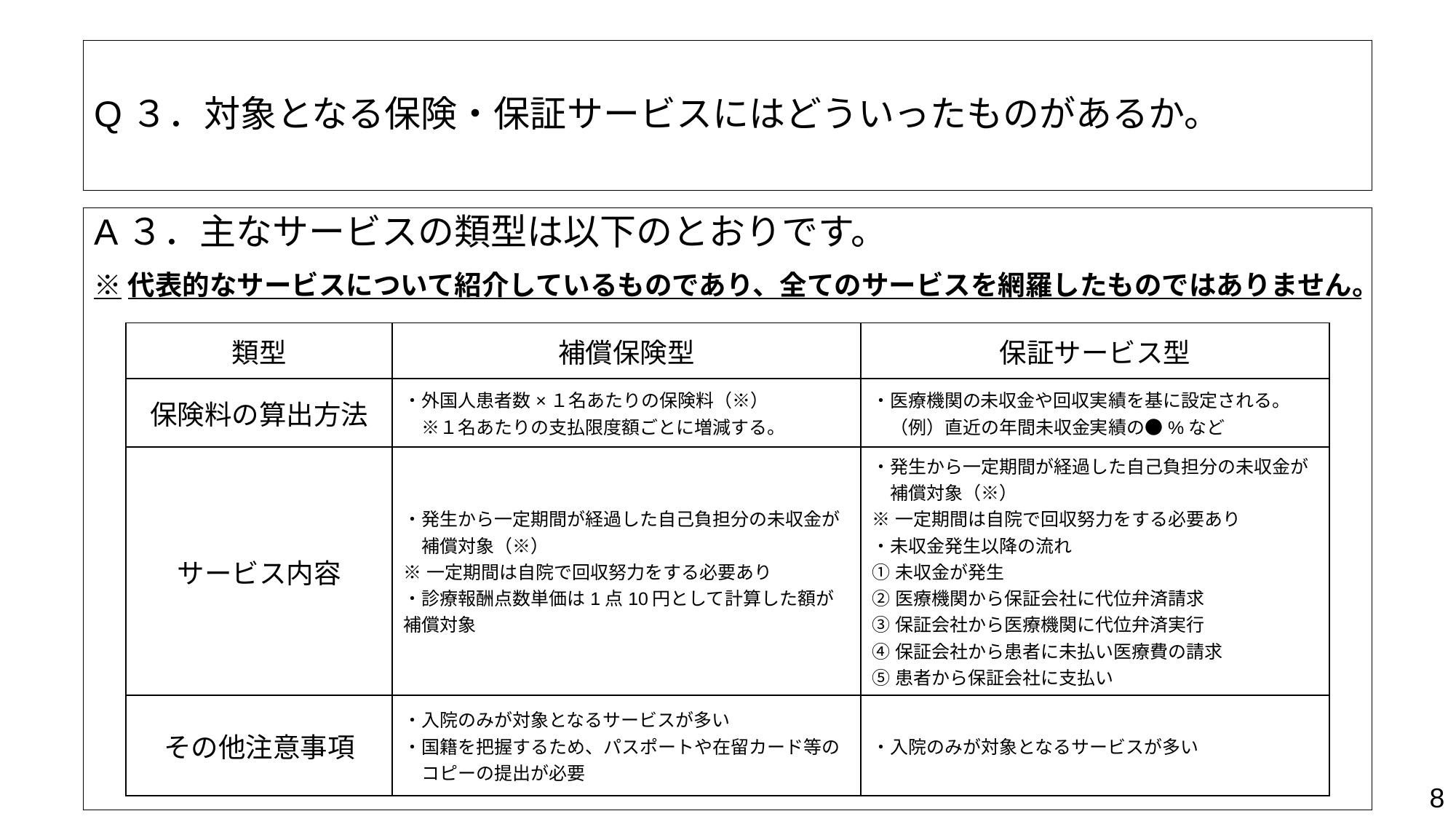

# Q３．対象となる保険・保証サービスにはどういったものがあるか。
A３．主なサービスの類型は以下のとおりです。
※代表的なサービスについて紹介しているものであり、全てのサービスを網羅したものではありません。

| 類型 | 補償保険型 | 保証サービス型 |
| --- | --- | --- |
| 保険料の算出方法 | ・外国人患者数×１名あたりの保険料（※） 　※１名あたりの支払限度額ごとに増減する。 | ・医療機関の未収金や回収実績を基に設定される。 　（例）直近の年間未収金実績の●%など |
| サービス内容 | ・発生から一定期間が経過した自己負担分の未収金が 　補償対象（※） ※一定期間は自院で回収努力をする必要あり ・診療報酬点数単価は1点10円として計算した額が補償対象 | ・発生から一定期間が経過した自己負担分の未収金が 　補償対象（※） ※一定期間は自院で回収努力をする必要あり ・未収金発生以降の流れ ①未収金が発生 ②医療機関から保証会社に代位弁済請求 ③保証会社から医療機関に代位弁済実行 ④保証会社から患者に未払い医療費の請求 ⑤患者から保証会社に支払い |
| その他注意事項 | ・入院のみが対象となるサービスが多い ・国籍を把握するため、パスポートや在留カード等の 　コピーの提出が必要 | ・入院のみが対象となるサービスが多い |
8